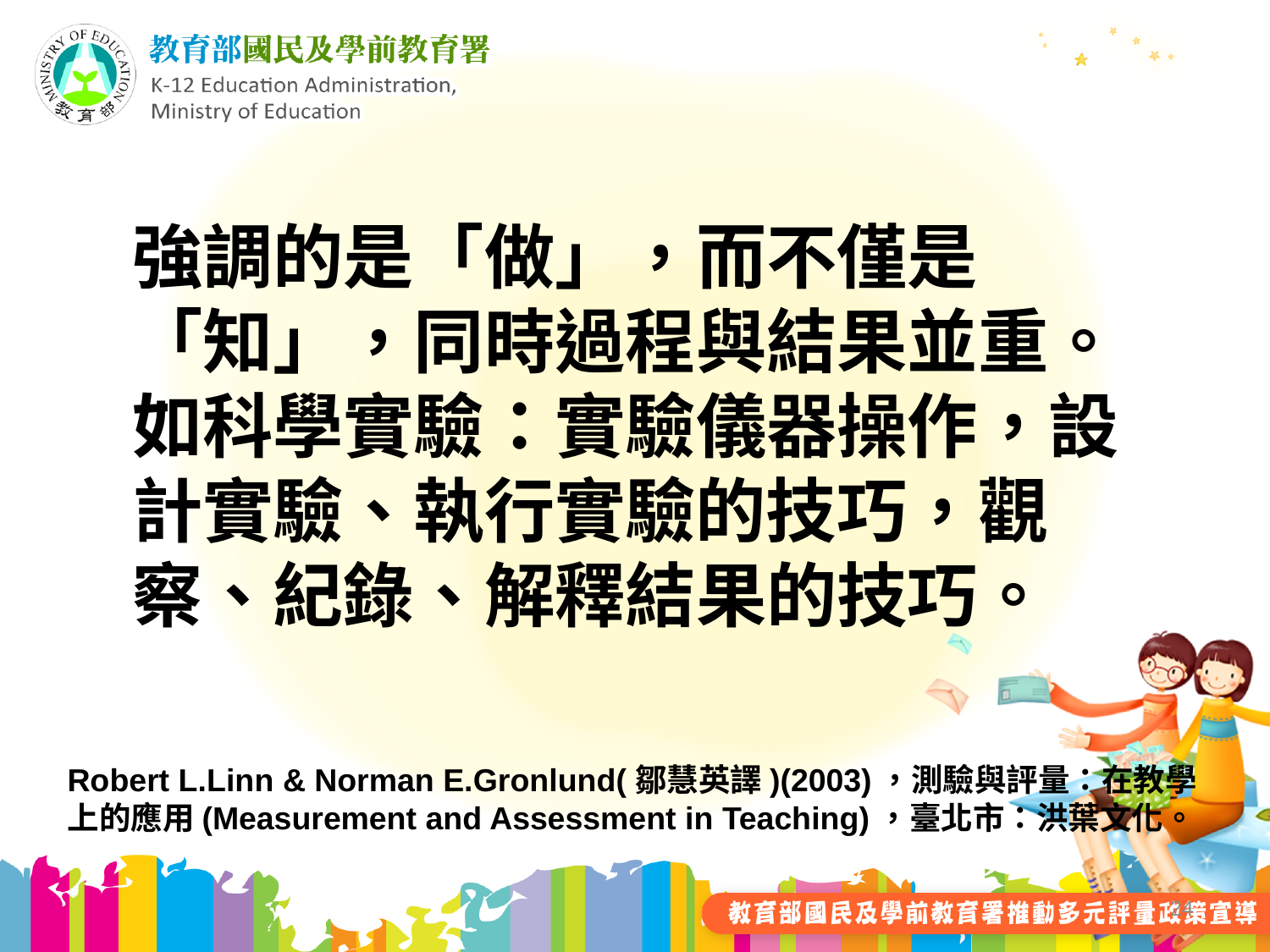

#
強調的是「做」，而不僅是「知」，同時過程與結果並重。如科學實驗：實驗儀器操作，設計實驗、執行實驗的技巧，觀察、紀錄、解釋結果的技巧。
Robert L.Linn & Norman E.Gronlund(鄒慧英譯)(2003)，測驗與評量：在教學上的應用(Measurement and Assessment in Teaching)，臺北市：洪葉文化。
24